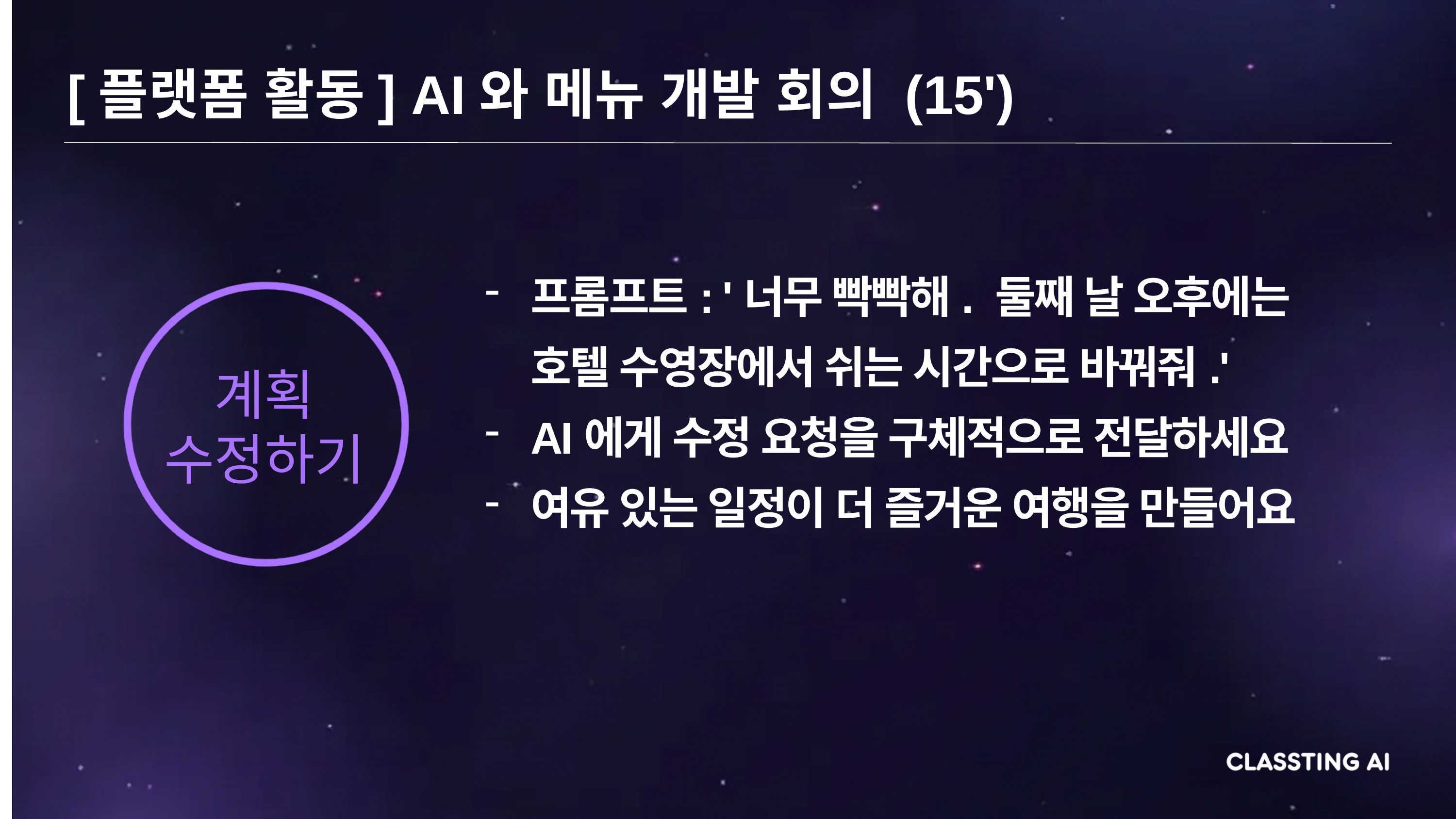

[플랫폼 활동] AI와 메뉴 개발 회의 (15')

프롬프트: '너무 빡빡해. 둘째 날 오후에는 호텔 수영장에서 쉬는 시간으로 바꿔줘.'
AI에게 수정 요청을 구체적으로 전달하세요
여유 있는 일정이 더 즐거운 여행을 만들어요

계획 수정하기